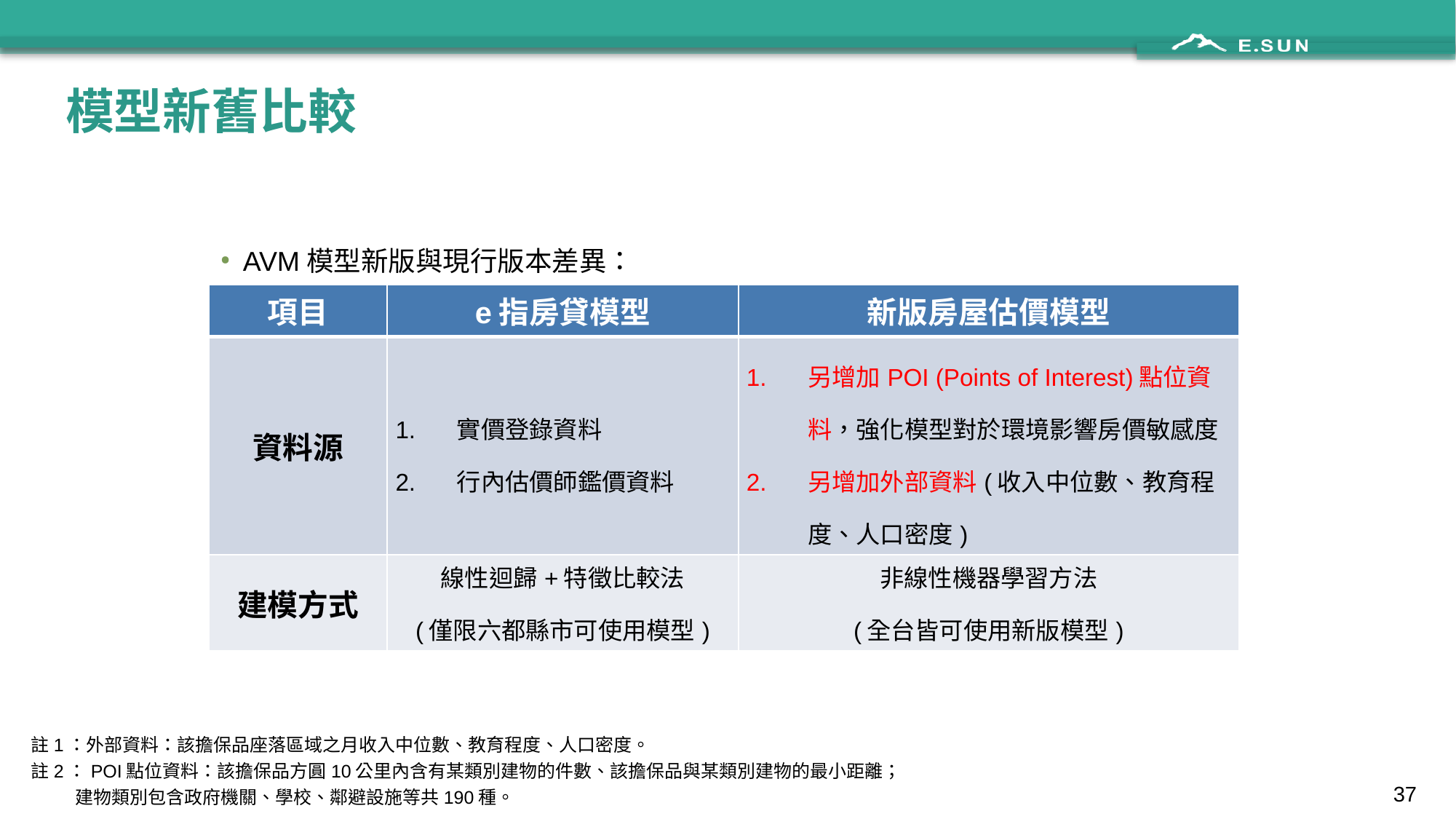

# 模型新舊比較
AVM模型新版與現行版本差異：
| 項目 | e指房貸模型 | 新版房屋估價模型 |
| --- | --- | --- |
| 資料源 | 實價登錄資料 行內估價師鑑價資料 | 另增加POI (Points of Interest)點位資料，強化模型對於環境影響房價敏感度 另增加外部資料(收入中位數、教育程度、人口密度) |
| 建模方式 | 線性迴歸+特徵比較法 (僅限六都縣市可使用模型) | 非線性機器學習方法 (全台皆可使用新版模型) |
註1：外部資料：該擔保品座落區域之月收入中位數、教育程度、人口密度。
註2：POI點位資料：該擔保品方圓10公里內含有某類別建物的件數、該擔保品與某類別建物的最小距離；
　　  建物類別包含政府機關、學校、鄰避設施等共190種。
37